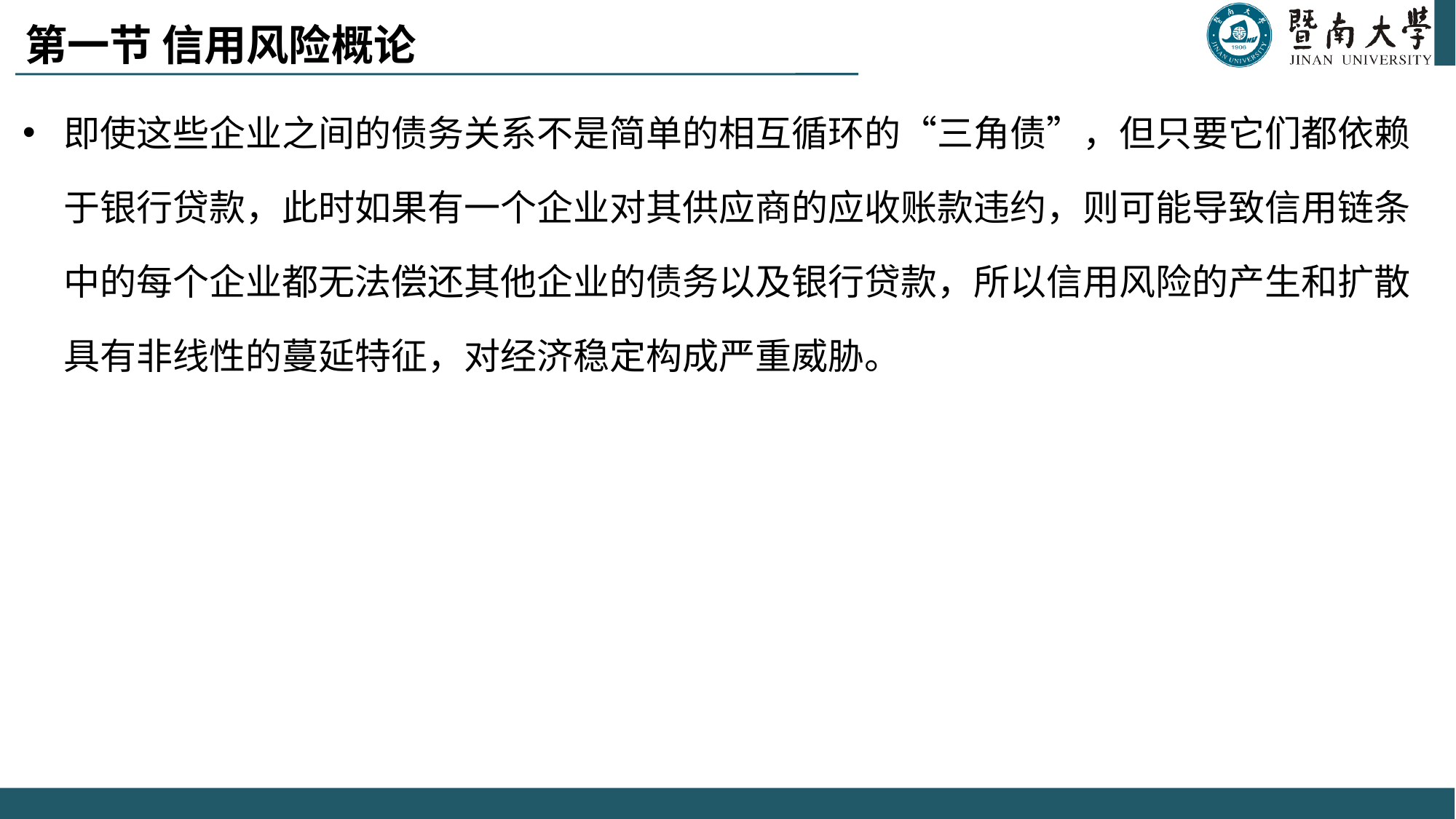

# 第一节 信用风险概论
即使这些企业之间的债务关系不是简单的相互循环的“三角债”，但只要它们都依赖于银行贷款，此时如果有一个企业对其供应商的应收账款违约，则可能导致信用链条中的每个企业都无法偿还其他企业的债务以及银行贷款，所以信用风险的产生和扩散具有非线性的蔓延特征，对经济稳定构成严重威胁。